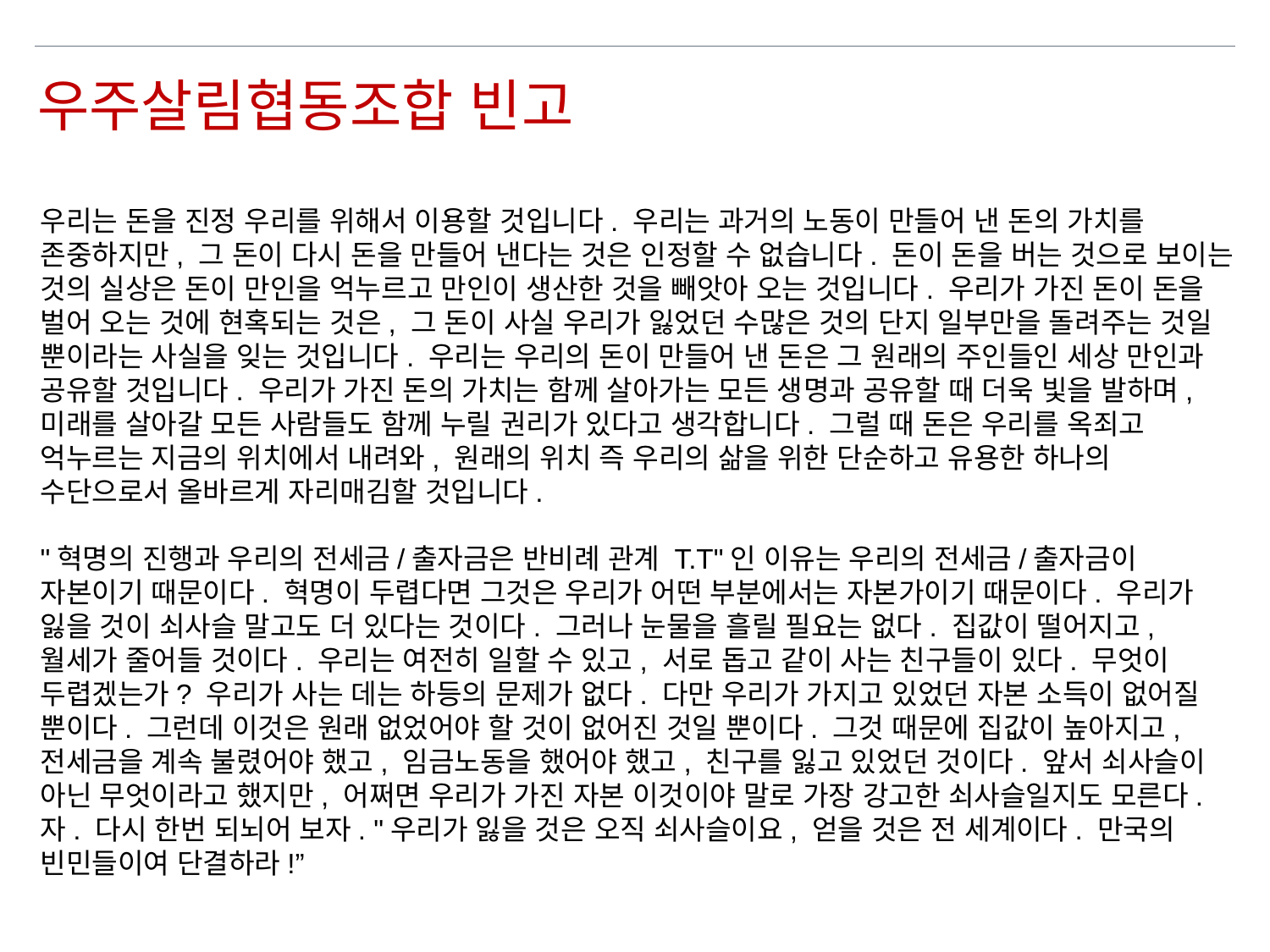

우주살림협동조합 빈고
우리는 돈을 진정 우리를 위해서 이용할 것입니다. 우리는 과거의 노동이 만들어 낸 돈의 가치를 존중하지만, 그 돈이 다시 돈을 만들어 낸다는 것은 인정할 수 없습니다. 돈이 돈을 버는 것으로 보이는 것의 실상은 돈이 만인을 억누르고 만인이 생산한 것을 빼앗아 오는 것입니다. 우리가 가진 돈이 돈을 벌어 오는 것에 현혹되는 것은, 그 돈이 사실 우리가 잃었던 수많은 것의 단지 일부만을 돌려주는 것일 뿐이라는 사실을 잊는 것입니다. 우리는 우리의 돈이 만들어 낸 돈은 그 원래의 주인들인 세상 만인과 공유할 것입니다. 우리가 가진 돈의 가치는 함께 살아가는 모든 생명과 공유할 때 더욱 빛을 발하며, 미래를 살아갈 모든 사람들도 함께 누릴 권리가 있다고 생각합니다. 그럴 때 돈은 우리를 옥죄고 억누르는 지금의 위치에서 내려와, 원래의 위치 즉 우리의 삶을 위한 단순하고 유용한 하나의 수단으로서 올바르게 자리매김할 것입니다.

"혁명의 진행과 우리의 전세금/출자금은 반비례 관계 T.T"인 이유는 우리의 전세금/출자금이 자본이기 때문이다. 혁명이 두렵다면 그것은 우리가 어떤 부분에서는 자본가이기 때문이다. 우리가 잃을 것이 쇠사슬 말고도 더 있다는 것이다. 그러나 눈물을 흘릴 필요는 없다. 집값이 떨어지고, 월세가 줄어들 것이다. 우리는 여전히 일할 수 있고, 서로 돕고 같이 사는 친구들이 있다. 무엇이 두렵겠는가? 우리가 사는 데는 하등의 문제가 없다. 다만 우리가 가지고 있었던 자본 소득이 없어질 뿐이다. 그런데 이것은 원래 없었어야 할 것이 없어진 것일 뿐이다. 그것 때문에 집값이 높아지고, 전세금을 계속 불렸어야 했고, 임금노동을 했어야 했고, 친구를 잃고 있었던 것이다. 앞서 쇠사슬이 아닌 무엇이라고 했지만, 어쩌면 우리가 가진 자본 이것이야 말로 가장 강고한 쇠사슬일지도 모른다. 자. 다시 한번 되뇌어 보자. "우리가 잃을 것은 오직 쇠사슬이요, 얻을 것은 전 세계이다. 만국의 빈민들이여 단결하라!”